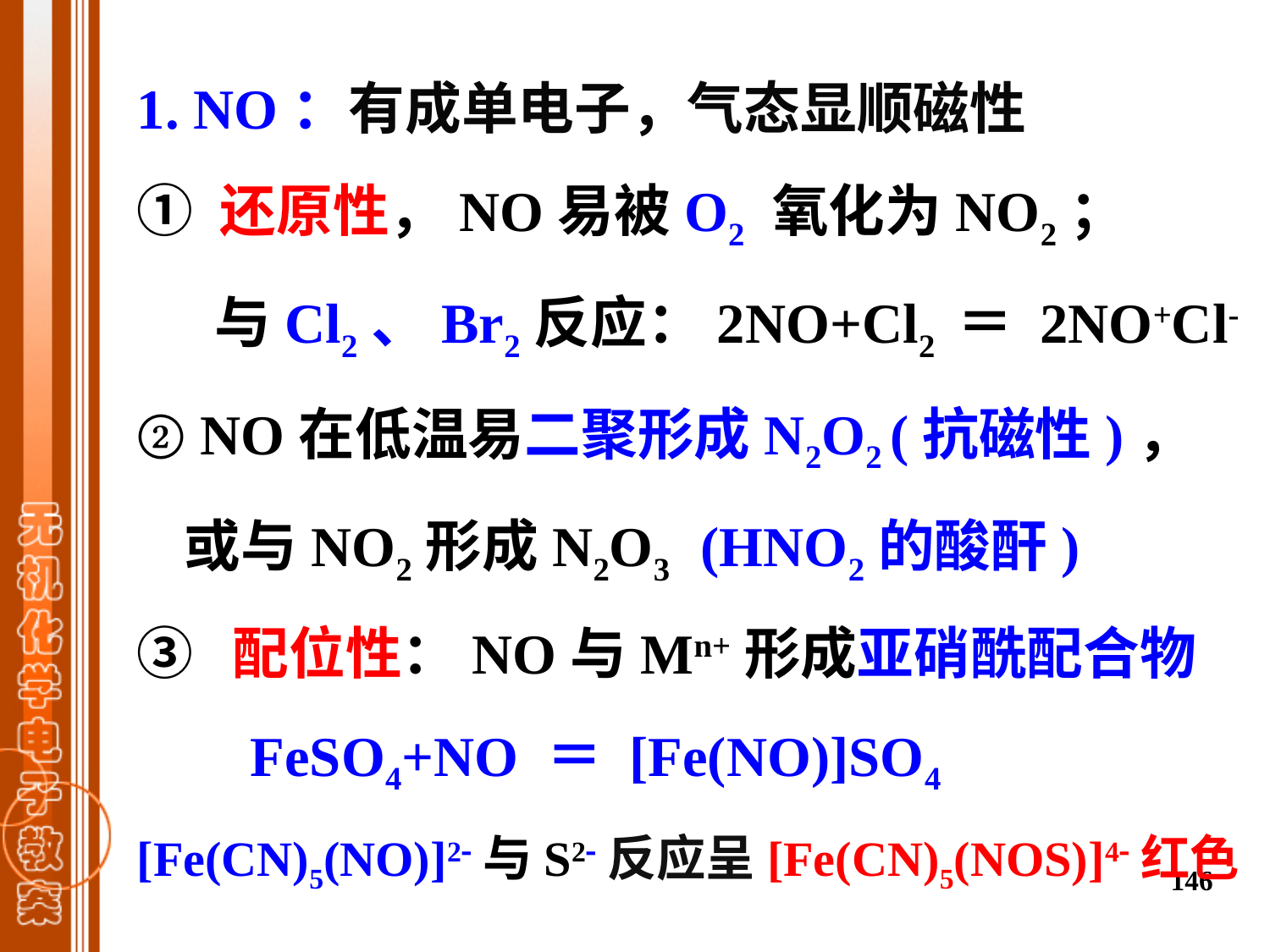

1. NO：有成单电子，气态显顺磁性
① 还原性，NO易被O2 氧化为NO2；
     与Cl2、Br2反应：2NO+Cl2 ＝ 2NO+Cl-
 NO在低温易二聚形成N2O2 (抗磁性)，或与NO2形成N2O3   (HNO2的酸酐)
③  配位性：NO与Mn+形成亚硝酰配合物
        FeSO4+NO ＝ [Fe(NO)]SO4
[Fe(CN)5(NO)]2−与S2−反应呈[Fe(CN)5(NOS)]4−红色
146